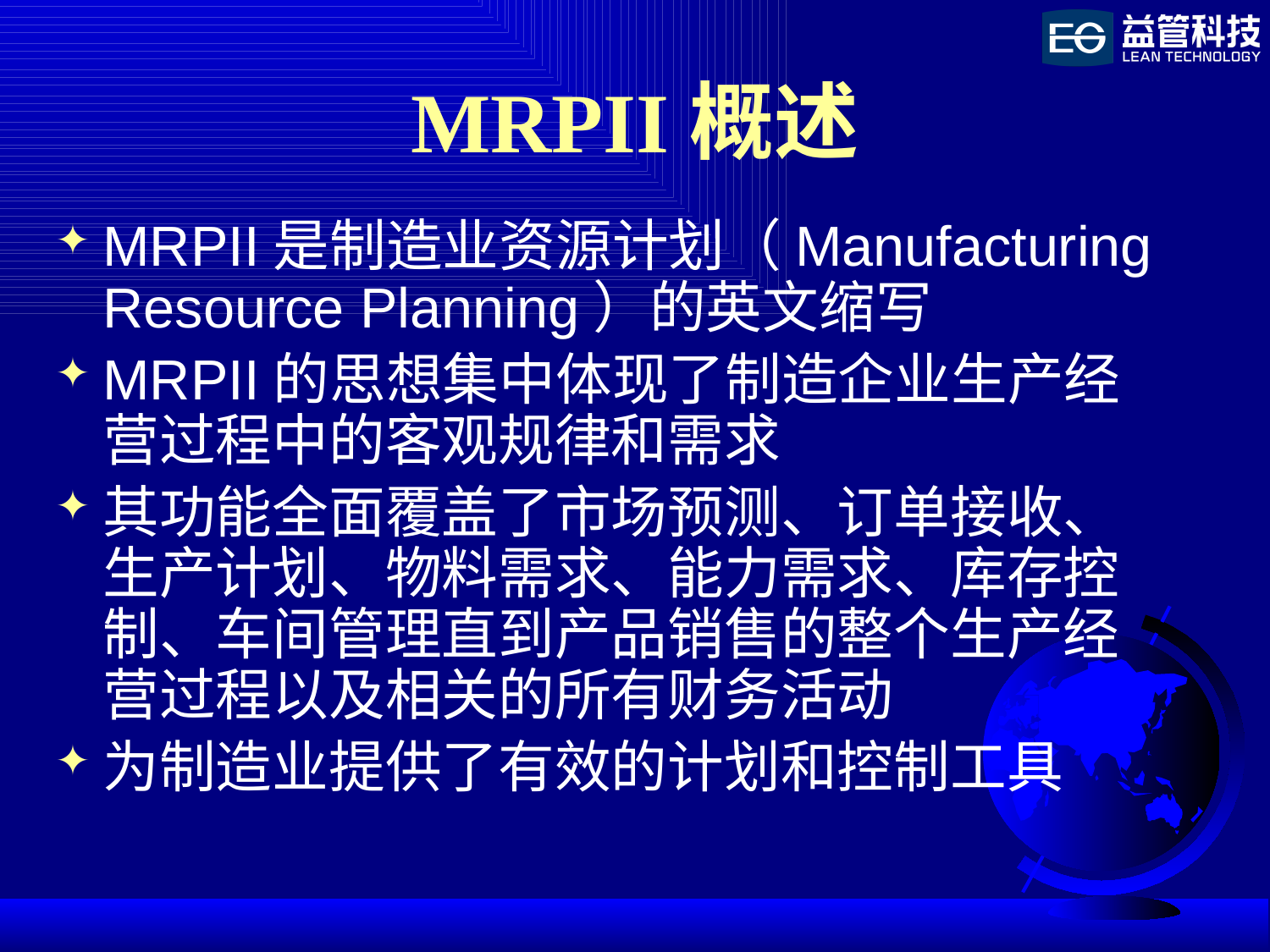

# MRPII概述
MRPII是制造业资源计划（Manufacturing Resource Planning）的英文缩写
MRPII的思想集中体现了制造企业生产经营过程中的客观规律和需求
其功能全面覆盖了市场预测、订单接收、生产计划、物料需求、能力需求、库存控制、车间管理直到产品销售的整个生产经营过程以及相关的所有财务活动
为制造业提供了有效的计划和控制工具